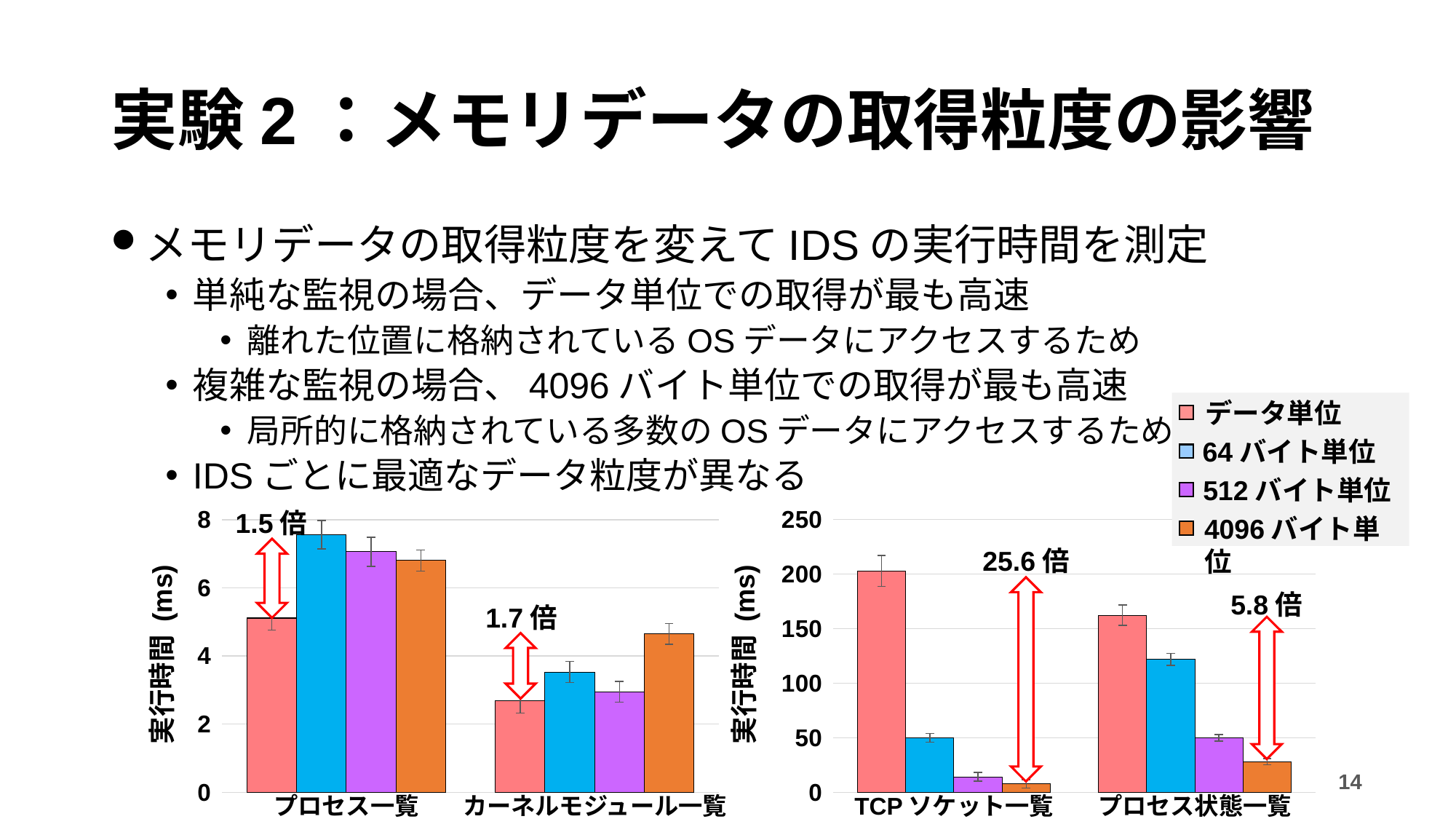

# 実験2：メモリデータの取得粒度の影響
メモリデータの取得粒度を変えてIDSの実行時間を測定
単純な監視の場合、データ単位での取得が最も高速
離れた位置に格納されているOSデータにアクセスするため
複雑な監視の場合、4096バイト単位での取得が最も高速
局所的に格納されている多数のOSデータにアクセスするため
IDSごとに最適なデータ粒度が異なる
データ単位

64バイト単位

512バイト単位

4096バイト単位

1.5倍

### Chart

| Category | データ単位 | 64 | 512 | 4096 |
|---|---|---|---|---|
| プロセス一覧 | 5.112650609999998 | 7.559422100000002 | 7.060734769999999 | 6.802740150000002 |
| カーネルモジュール一覧 | 2.684766039999999 | 3.5300700099999993 | 2.9536190100000006 | 4.64692481 |

### Chart

| Category | 可変長 | 64 | 512 | 4096 |
|---|---|---|---|---|
| TCPソケット一覧 | 202.97765721 | 50.10943214000001 | 14.401513459999997 | 7.925260830000006 |
| プロセスの状態の一覧 | 162.45439965000003 | 121.86621300999994 | 50.025641449999995 | 28.233157359999996 |
実行時間 (ms)
実行時間 (ms)
プロセス一覧
カーネルモジュール一覧
TCPソケット一覧
プロセス状態一覧
25.6倍

5.8倍
1.7倍

14